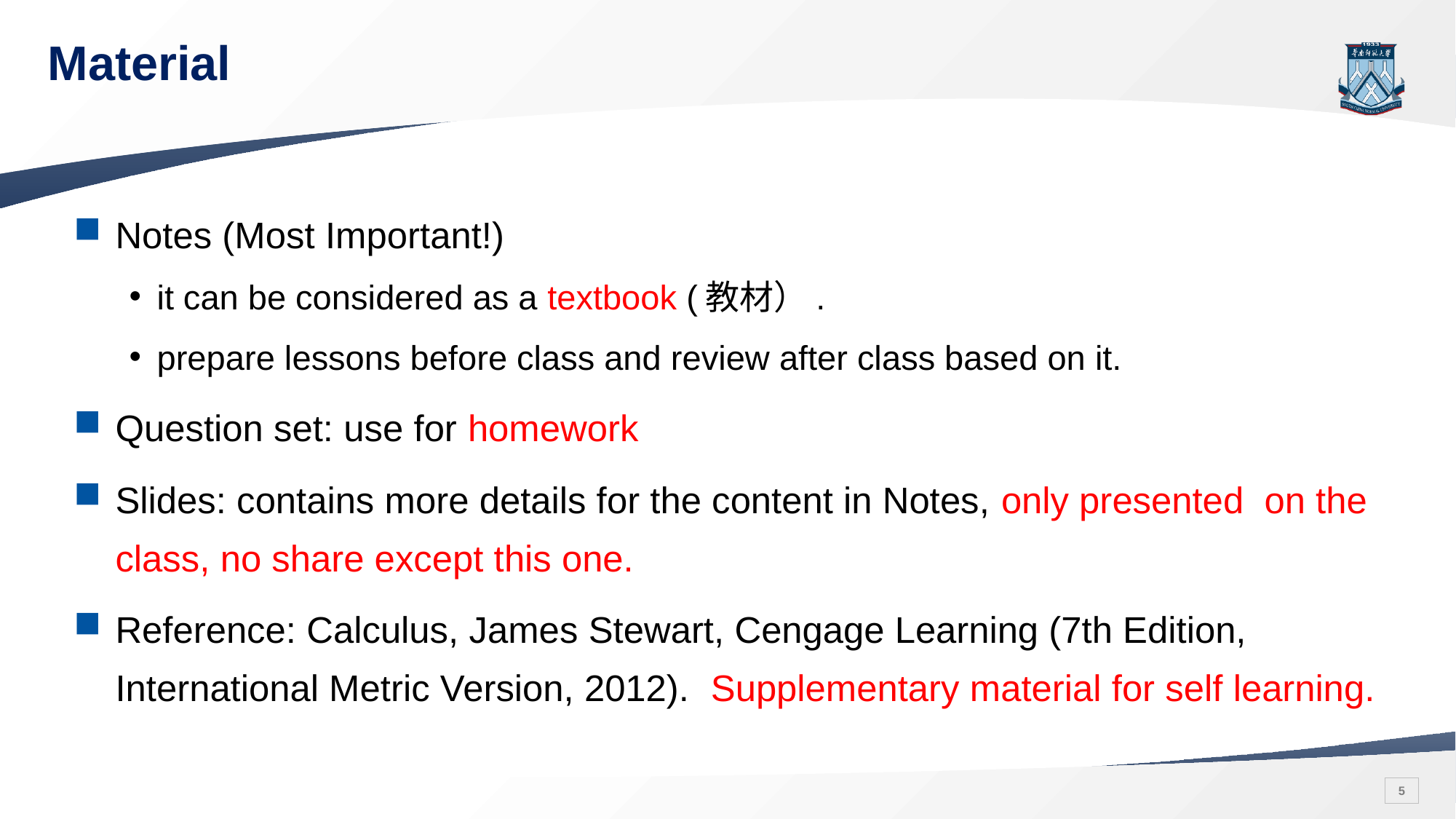

# Material
Notes (Most Important!)
it can be considered as a textbook (教材）.
prepare lessons before class and review after class based on it.
Question set: use for homework
Slides: contains more details for the content in Notes, only presented  on the class, no share except this one.
Reference: Calculus, James Stewart, Cengage Learning (7th Edition, International Metric Version, 2012).  Supplementary material for self learning.